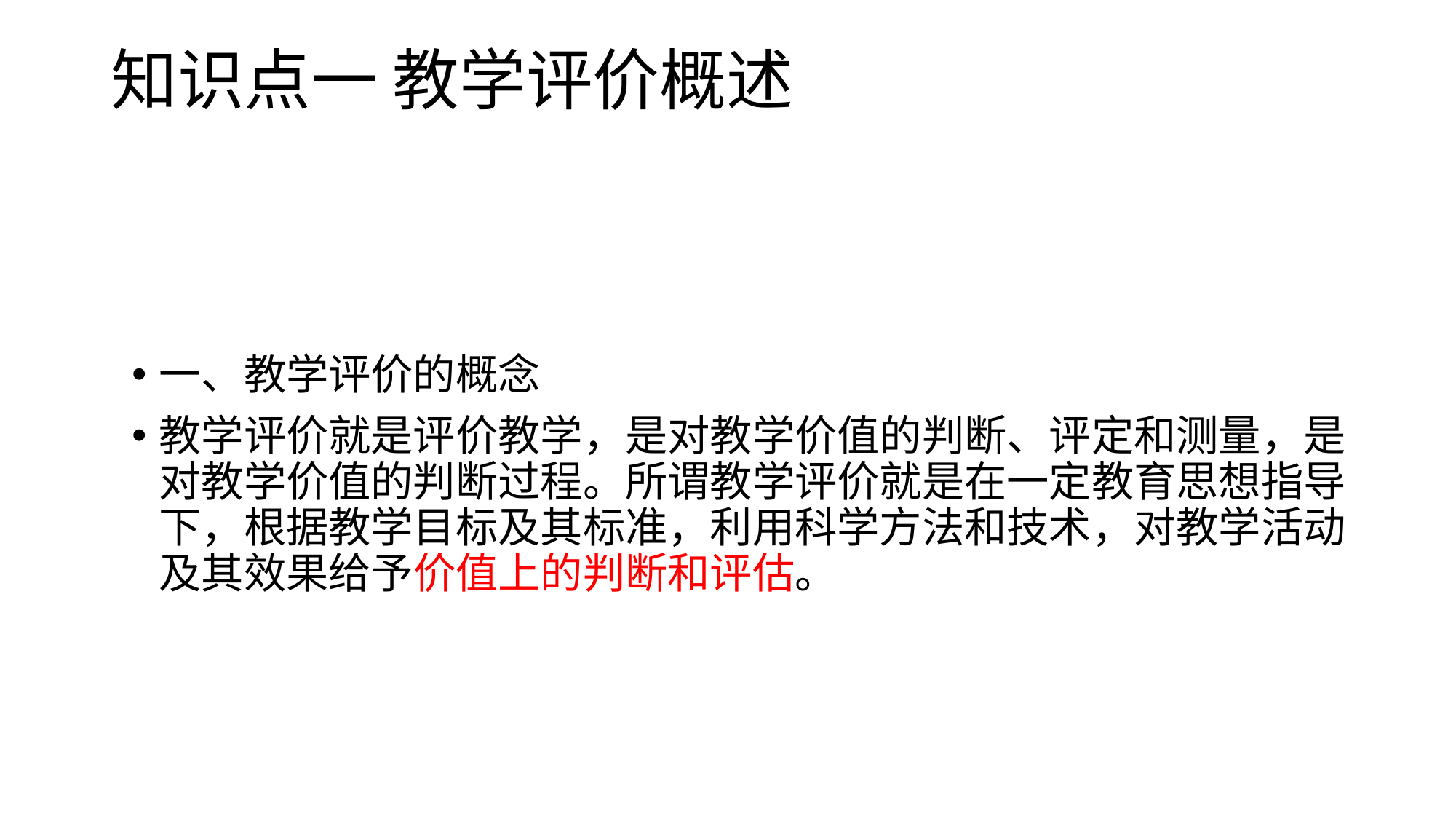

# 知识点一 教学评价概述
一、教学评价的概念
教学评价就是评价教学，是对教学价值的判断、评定和测量，是对教学价值的判断过程。所谓教学评价就是在一定教育思想指导下，根据教学目标及其标准，利用科学方法和技术，对教学活动及其效果给予价值上的判断和评估。